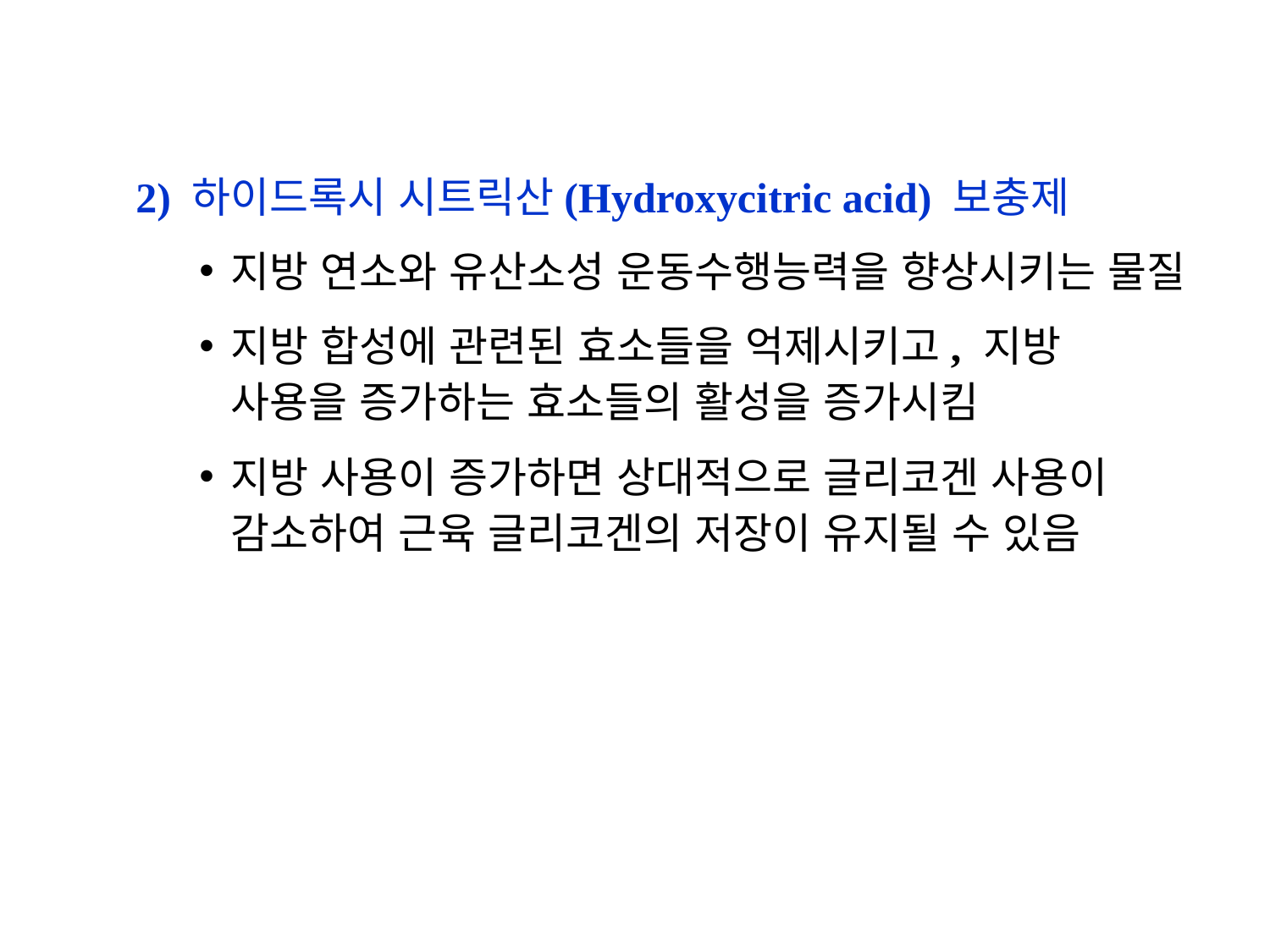

2) 하이드록시 시트릭산(Hydroxycitric acid) 보충제
지방 연소와 유산소성 운동수행능력을 향상시키는 물질
지방 합성에 관련된 효소들을 억제시키고, 지방 사용을 증가하는 효소들의 활성을 증가시킴
지방 사용이 증가하면 상대적으로 글리코겐 사용이 감소하여 근육 글리코겐의 저장이 유지될 수 있음